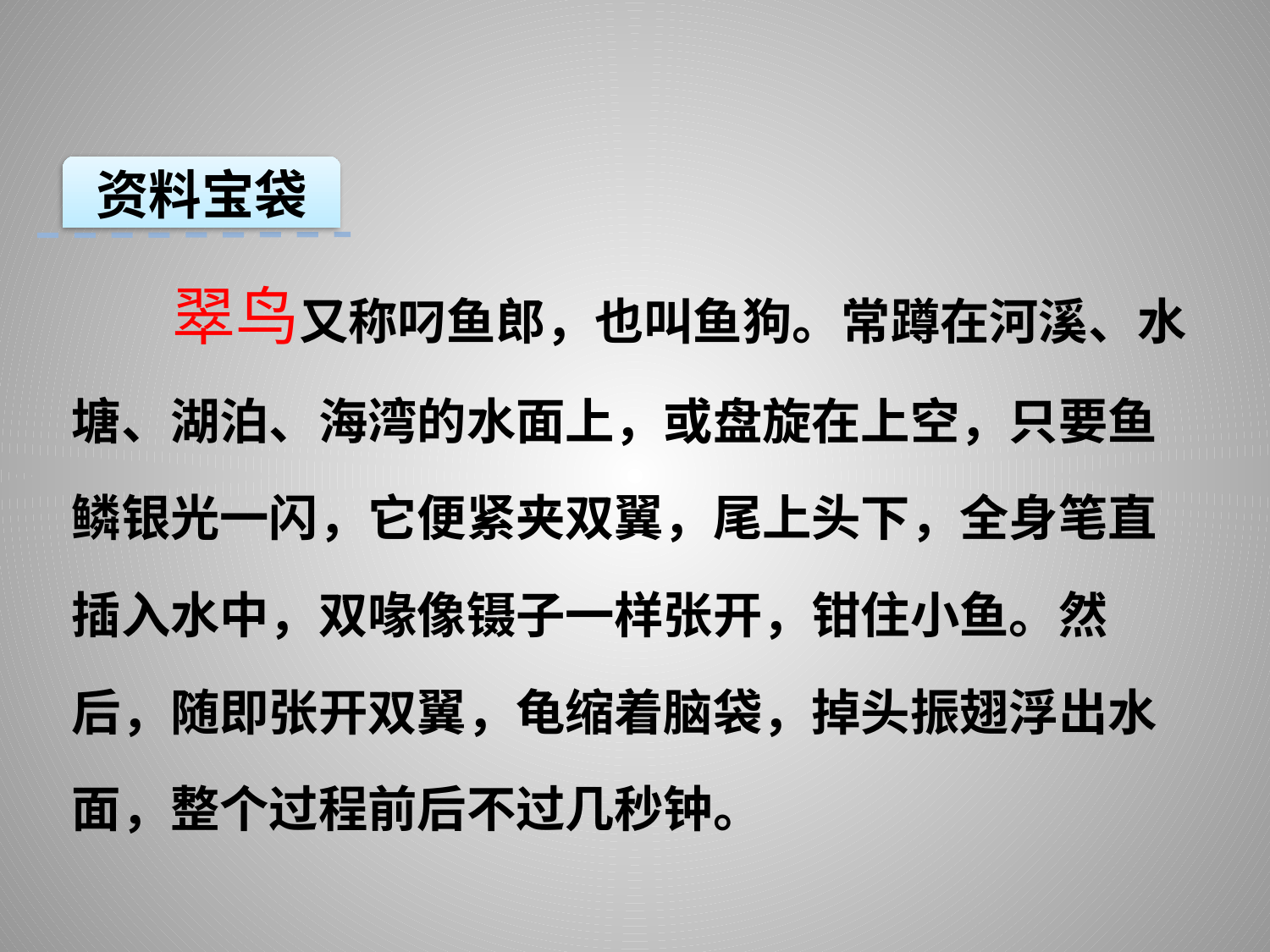

资料宝袋
        翠鸟又称叼鱼郎，也叫鱼狗。常蹲在河溪、水塘、湖泊、海湾的水面上，或盘旋在上空，只要鱼鳞银光一闪，它便紧夹双翼，尾上头下，全身笔直插入水中，双喙像镊子一样张开，钳住小鱼。然后，随即张开双翼，龟缩着脑袋，掉头振翅浮出水面，整个过程前后不过几秒钟。